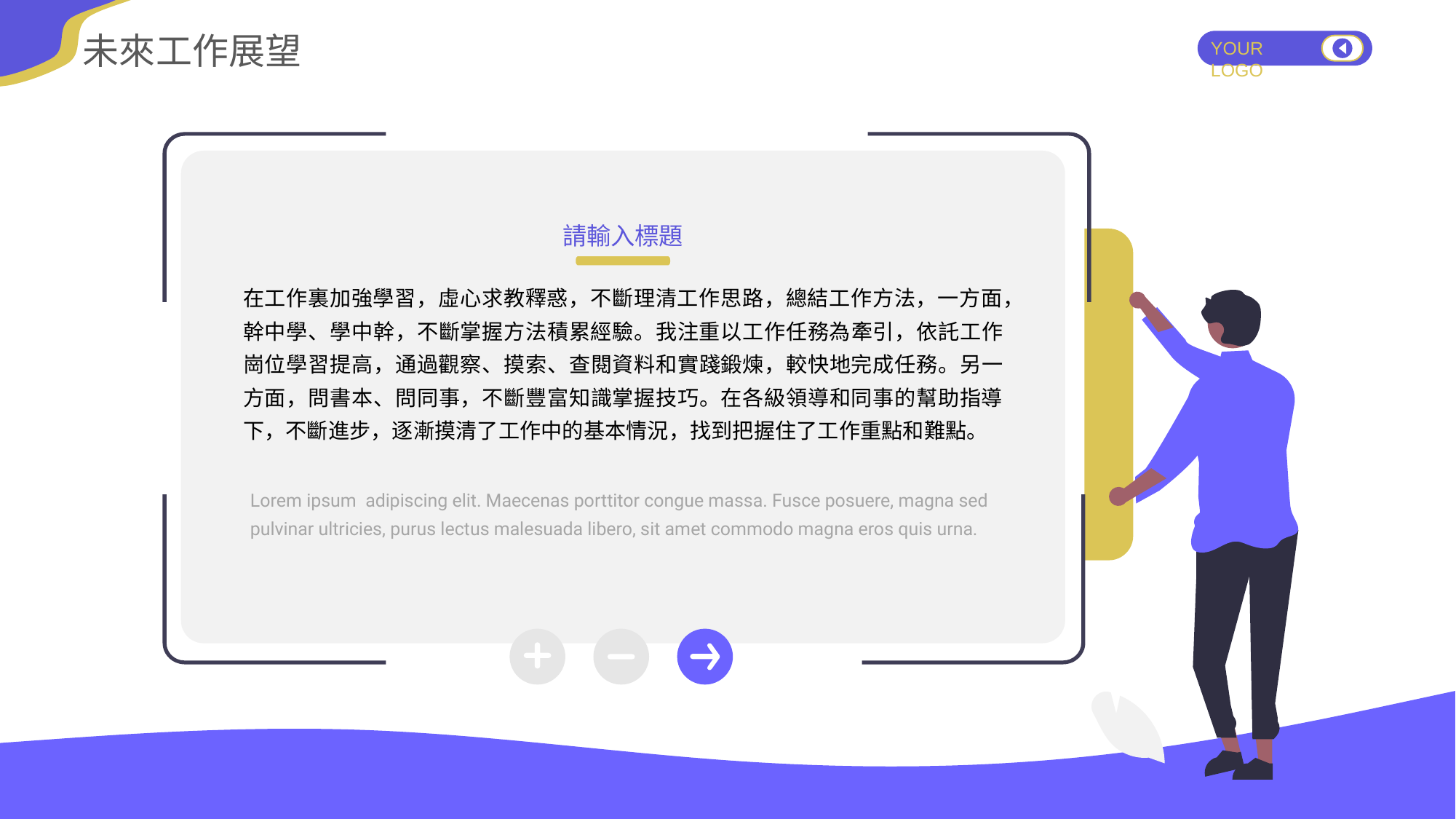

未來工作展望

YOUR LOGO

請輸入標題

在工作裏加強學習，虛心求教釋惑，不斷理清工作思路，總結工作方法，一方面，幹中學、學中幹，不斷掌握方法積累經驗。我注重以工作任務為牽引，依託工作崗位學習提高，通過觀察、摸索、查閱資料和實踐鍛煉，較快地完成任務。另一方面，問書本、問同事，不斷豐富知識掌握技巧。在各級領導和同事的幫助指導下，不斷進步，逐漸摸清了工作中的基本情況，找到把握住了工作重點和難點。

Lorem ipsum  adipiscing elit. Maecenas porttitor congue massa. Fusce posuere, magna sed pulvinar ultricies, purus lectus malesuada libero, sit amet commodo magna eros quis urna.